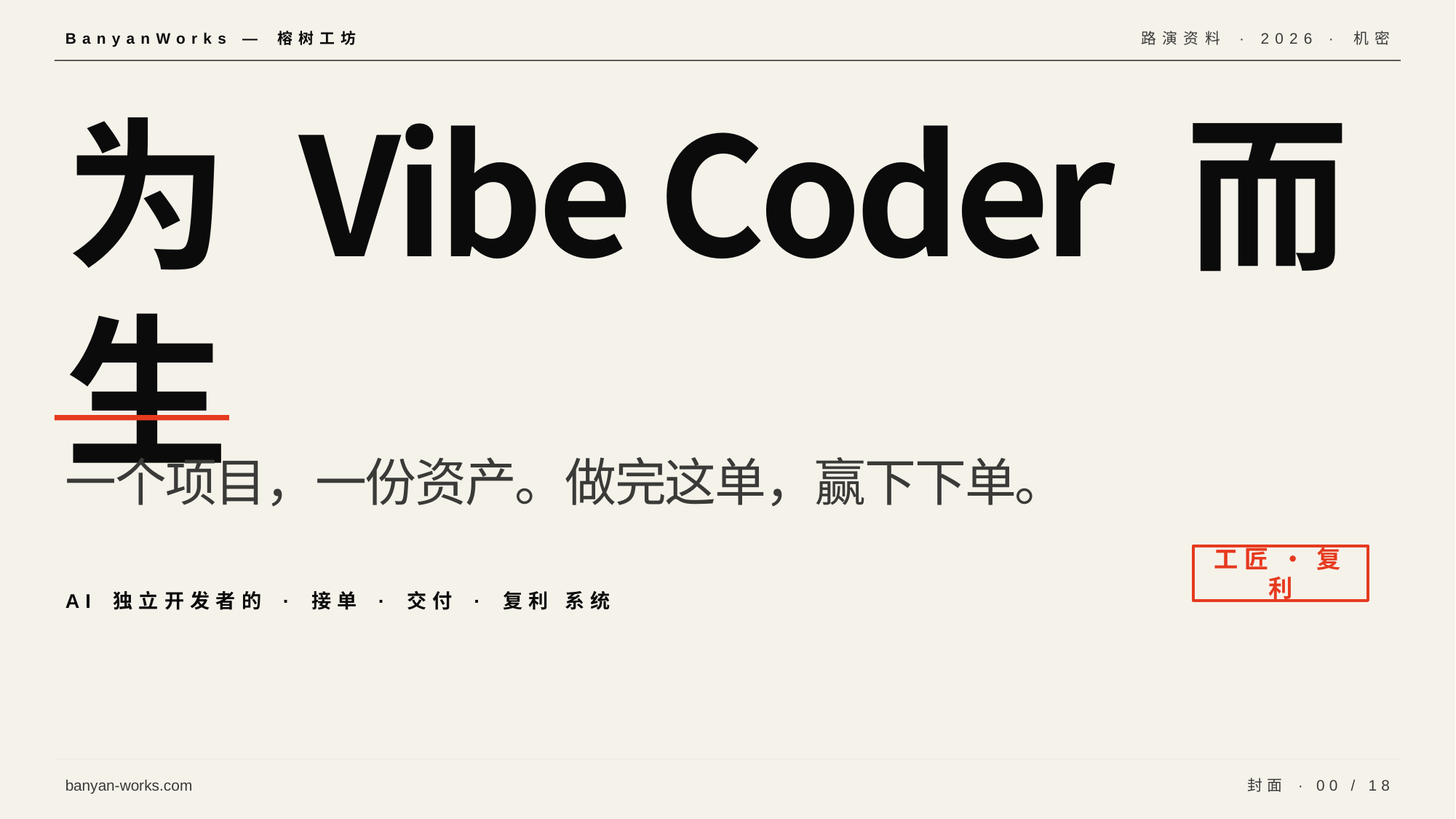

BanyanWorks — 榕树工坊
路演资料 · 2026 · 机密

为 Vibe Coder 而生

一个项目，一份资产。做完这单，赢下下单。

工匠·复利
AI 独立开发者的 · 接单 · 交付 · 复利 系统

banyan-works.com
封面 · 00 / 18